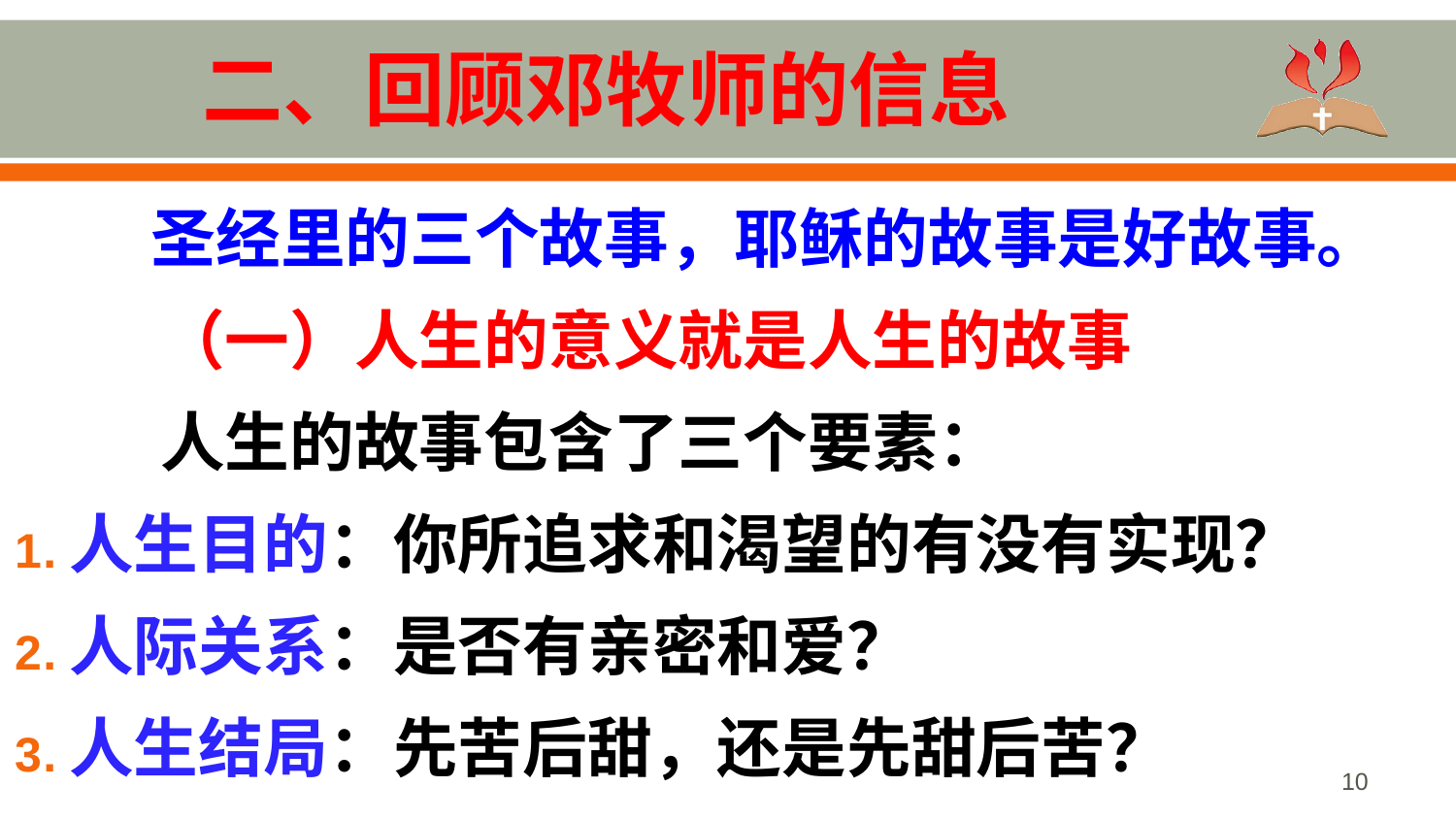

# 二、回顾邓牧师的信息
圣经里的三个故事，耶稣的故事是好故事。
	（一）人生的意义就是人生的故事
	人生的故事包含了三个要素：
人生目的：你所追求和渴望的有没有实现？
人际关系：是否有亲密和爱？
人生结局：先苦后甜，还是先甜后苦？

10